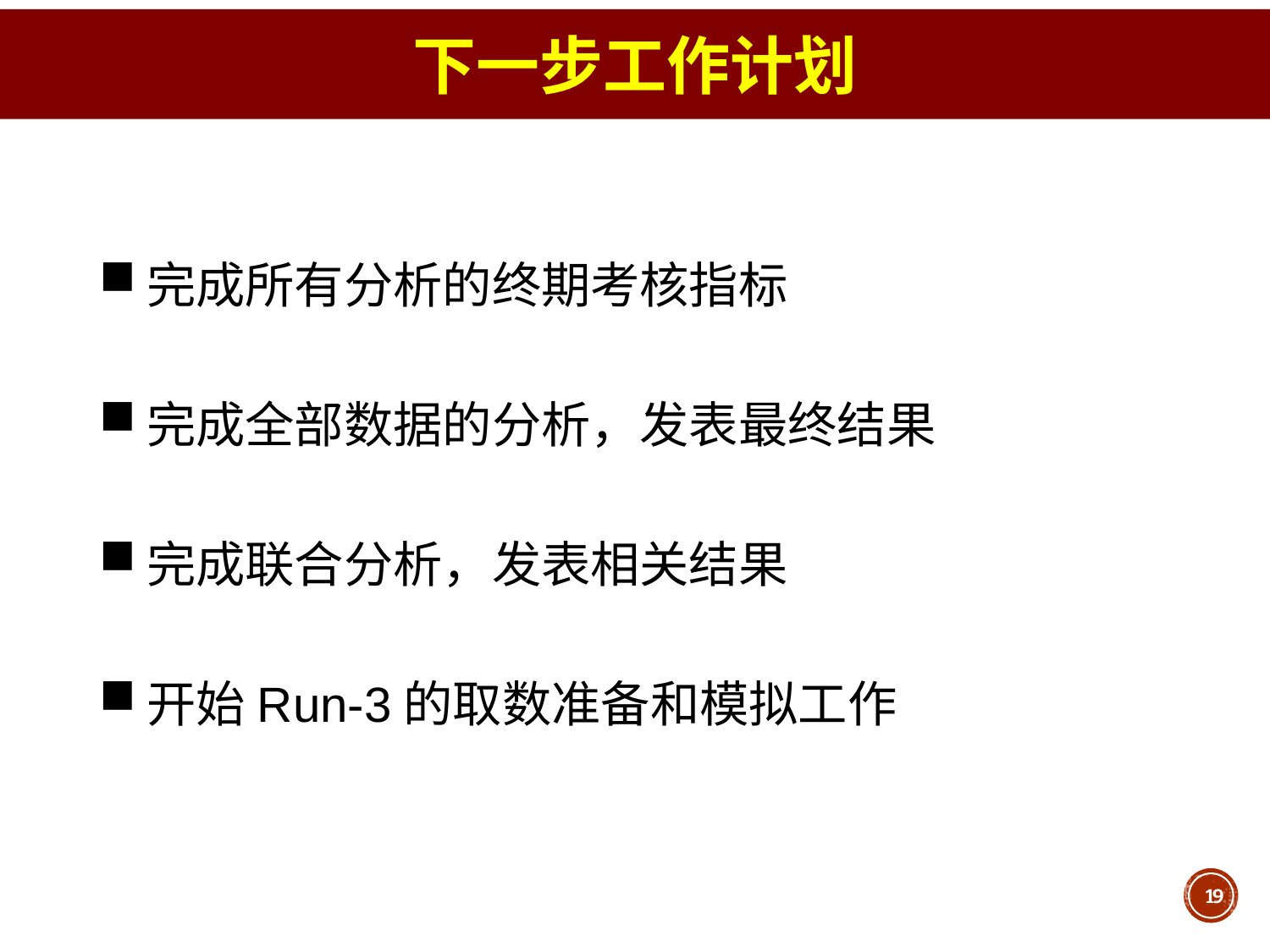

Run-2
下一步工作计划
完成所有分析的终期考核指标
完成全部数据的分析，发表最终结果
完成联合分析，发表相关结果
开始Run-3的取数准备和模拟工作
19